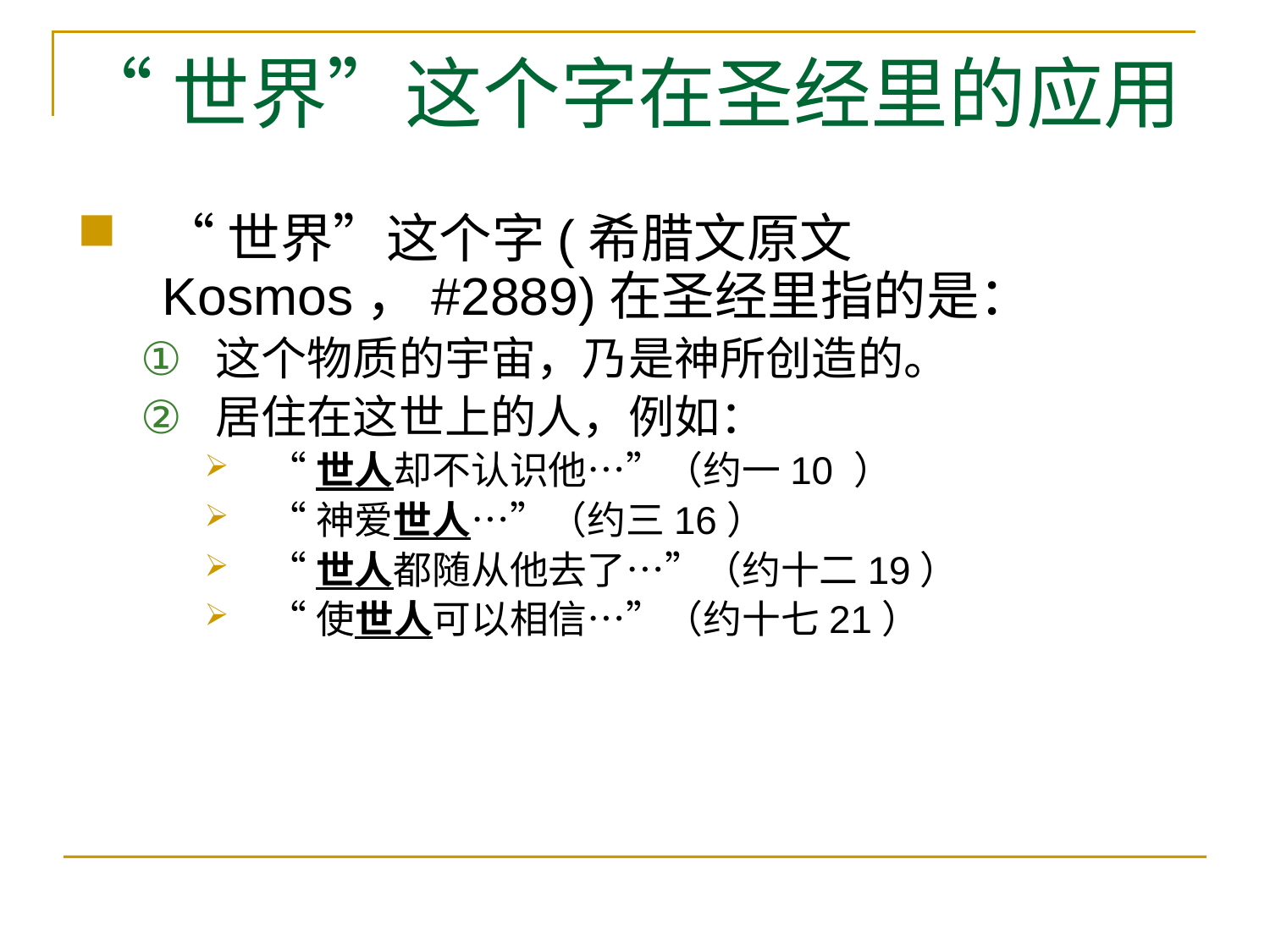

# “世界”这个字在圣经里的应用
“世界”这个字(希腊文原文Kosmos，#2889)在圣经里指的是：
这个物质的宇宙，乃是神所创造的。
居住在这世上的人，例如：
“世人却不认识他…”（约一10 ）
“神爱世人…”（约三16）
“世人都随从他去了…”（约十二19）
“使世人可以相信…”（约十七21）